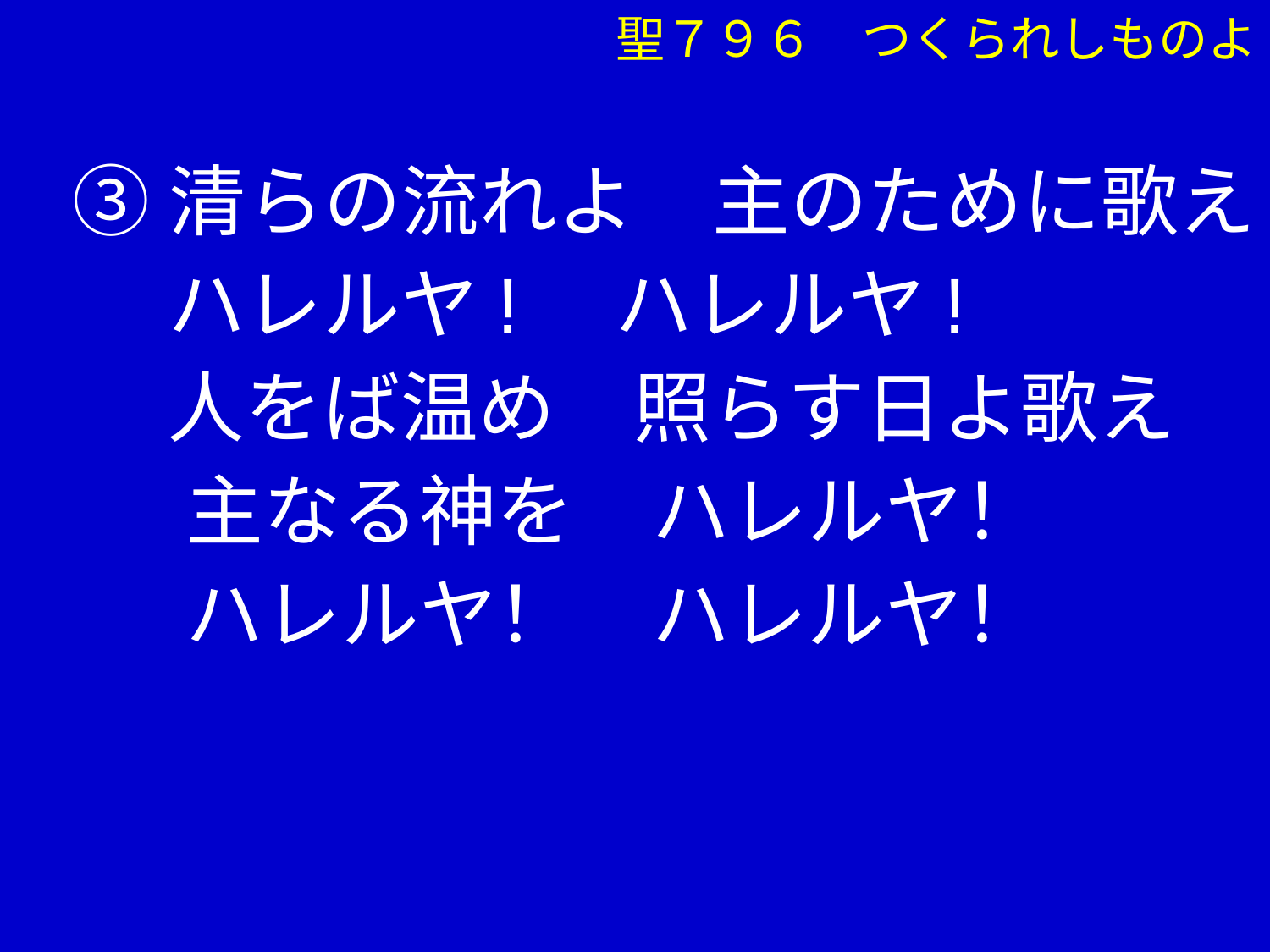

聖７９６　つくられしものよ

③清らの流れよ　主のために歌え
　 ハレルヤ!　ハレルヤ!
　 人をば温め　照らす日よ歌え
 　主なる神を　ハレルヤ！
 　ハレルヤ！　ハレルヤ！